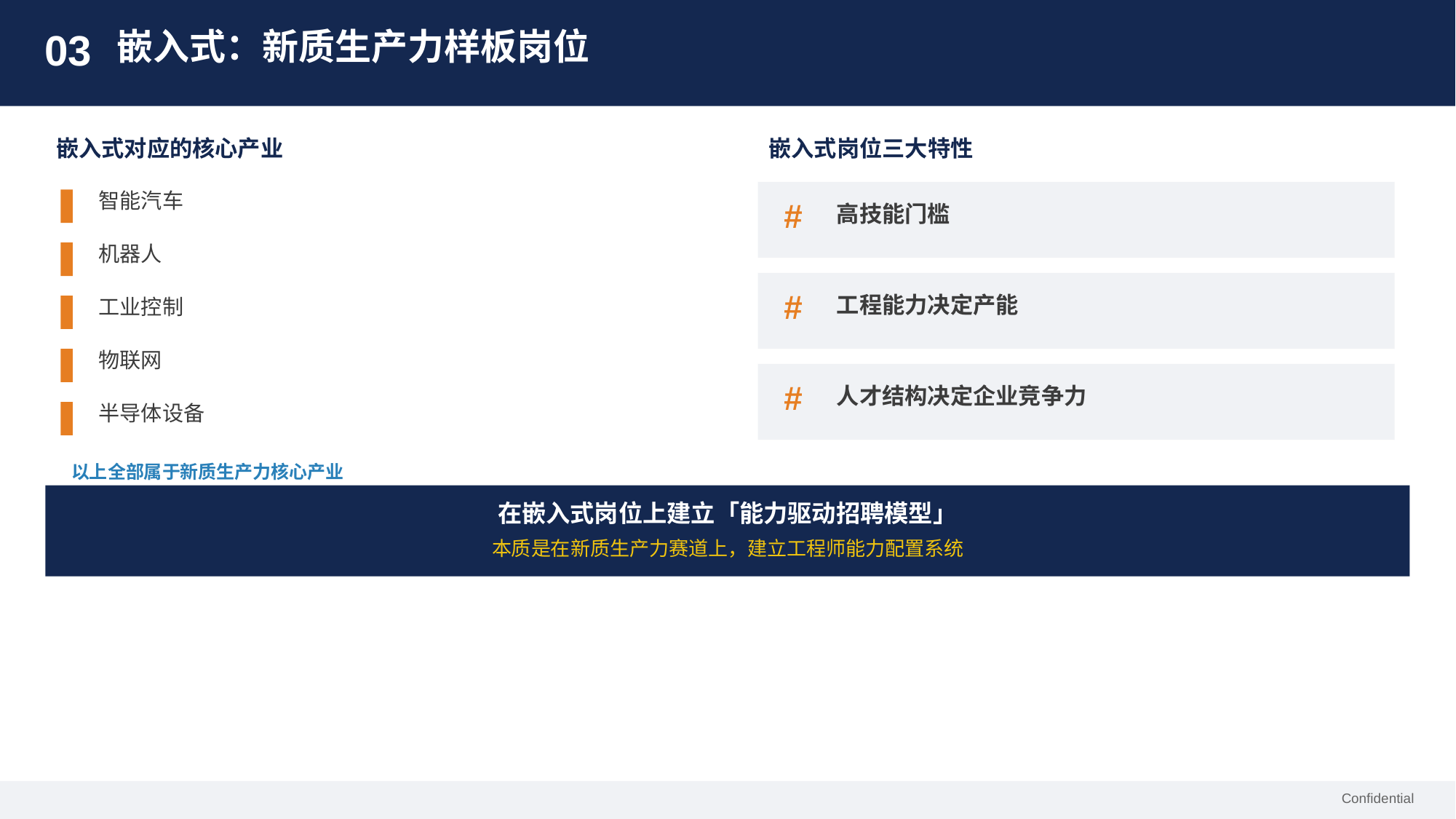

03
嵌入式：新质生产力样板岗位
嵌入式对应的核心产业
嵌入式岗位三大特性
智能汽车

#
高技能门槛
机器人

#
工程能力决定产能
工业控制

物联网

#
人才结构决定企业竞争力
半导体设备

以上全部属于新质生产力核心产业

在嵌入式岗位上建立「能力驱动招聘模型」
本质是在新质生产力赛道上，建立工程师能力配置系统

Confidential